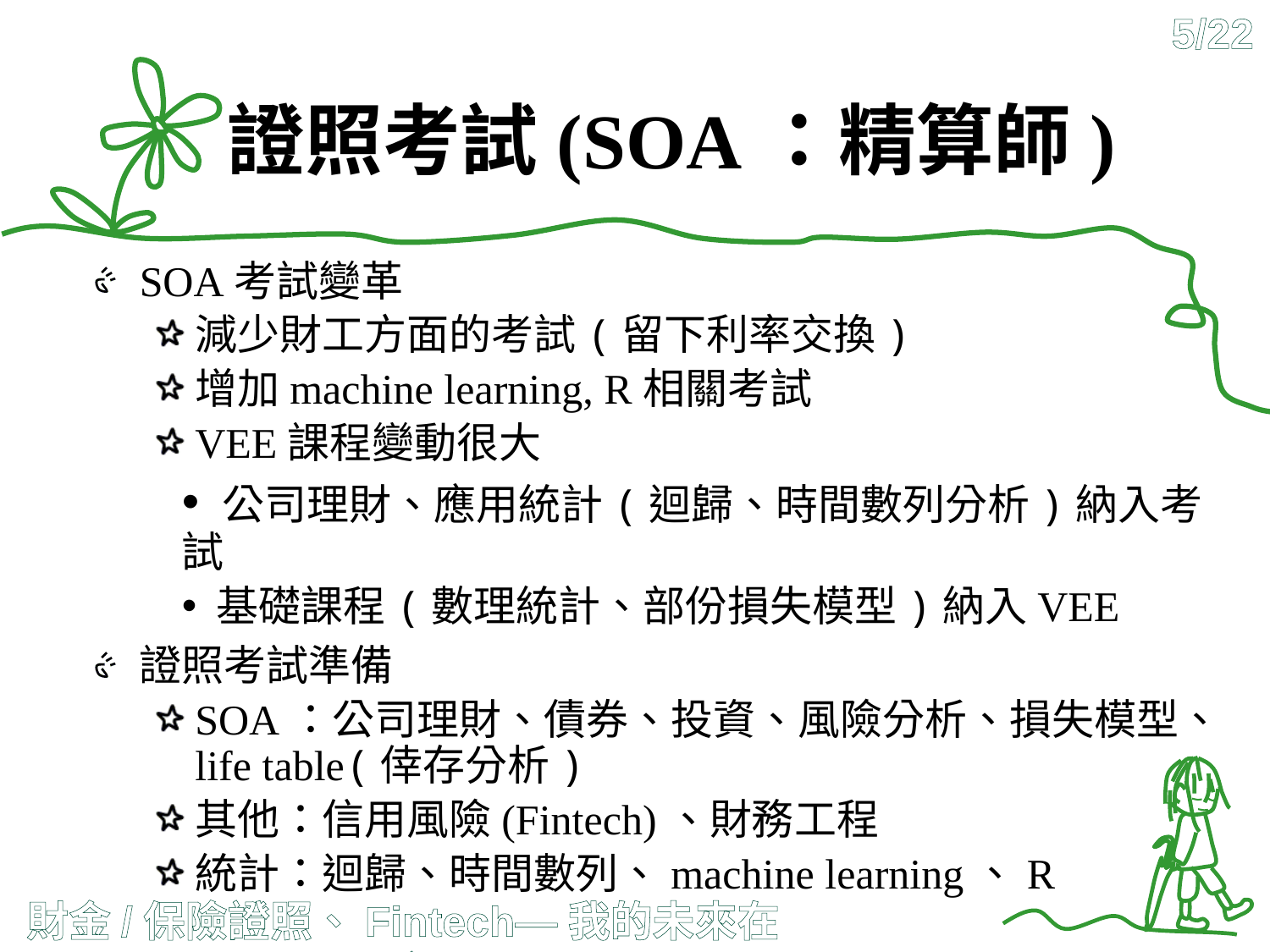

5/22
# 證照考試(SOA：精算師)
SOA考試變革
減少財工方面的考試(留下利率交換)
增加machine learning, R相關考試
VEE課程變動很大
 公司理財、應用統計(迴歸、時間數列分析)納入考試
 基礎課程(數理統計、部份損失模型)納入VEE
證照考試準備
SOA：公司理財、債券、投資、風險分析、損失模型、life table(倖存分析)
其他：信用風險(Fintech)、財務工程
統計：迴歸、時間數列、machine learning、R

財金/保險證照、Fintech—我的未來在哪裡